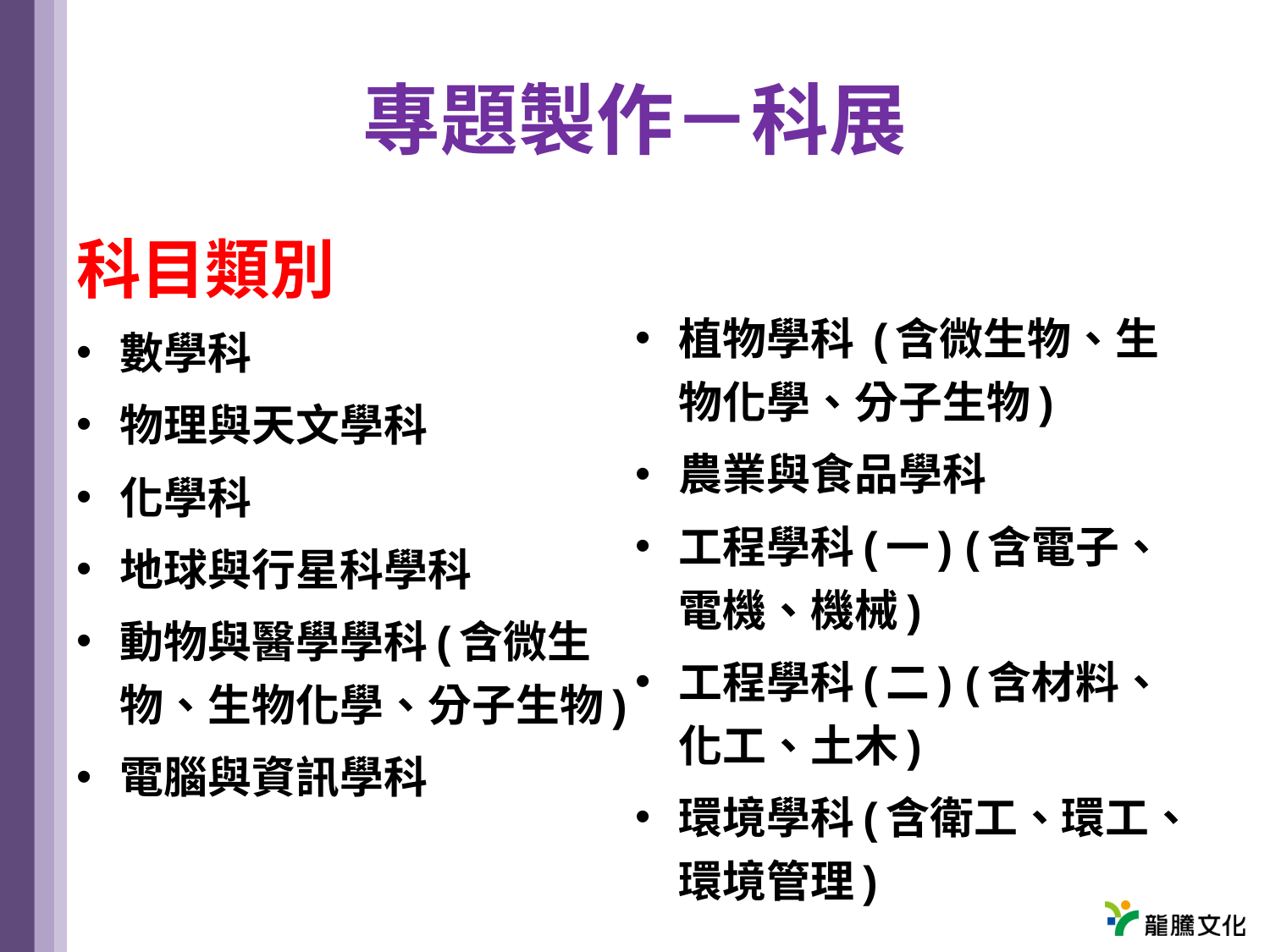

# 專題製作－科展
科目類別
數學科
物理與天文學科
化學科
地球與行星科學科
動物與醫學學科(含微生物、生物化學、分子生物)
電腦與資訊學科

植物學科 (含微生物、生物化學、分子生物)
農業與食品學科
工程學科(一) (含電子、電機、機械)
工程學科(二) (含材料、化工、土木)
環境學科(含衛工、環工、環境管理)